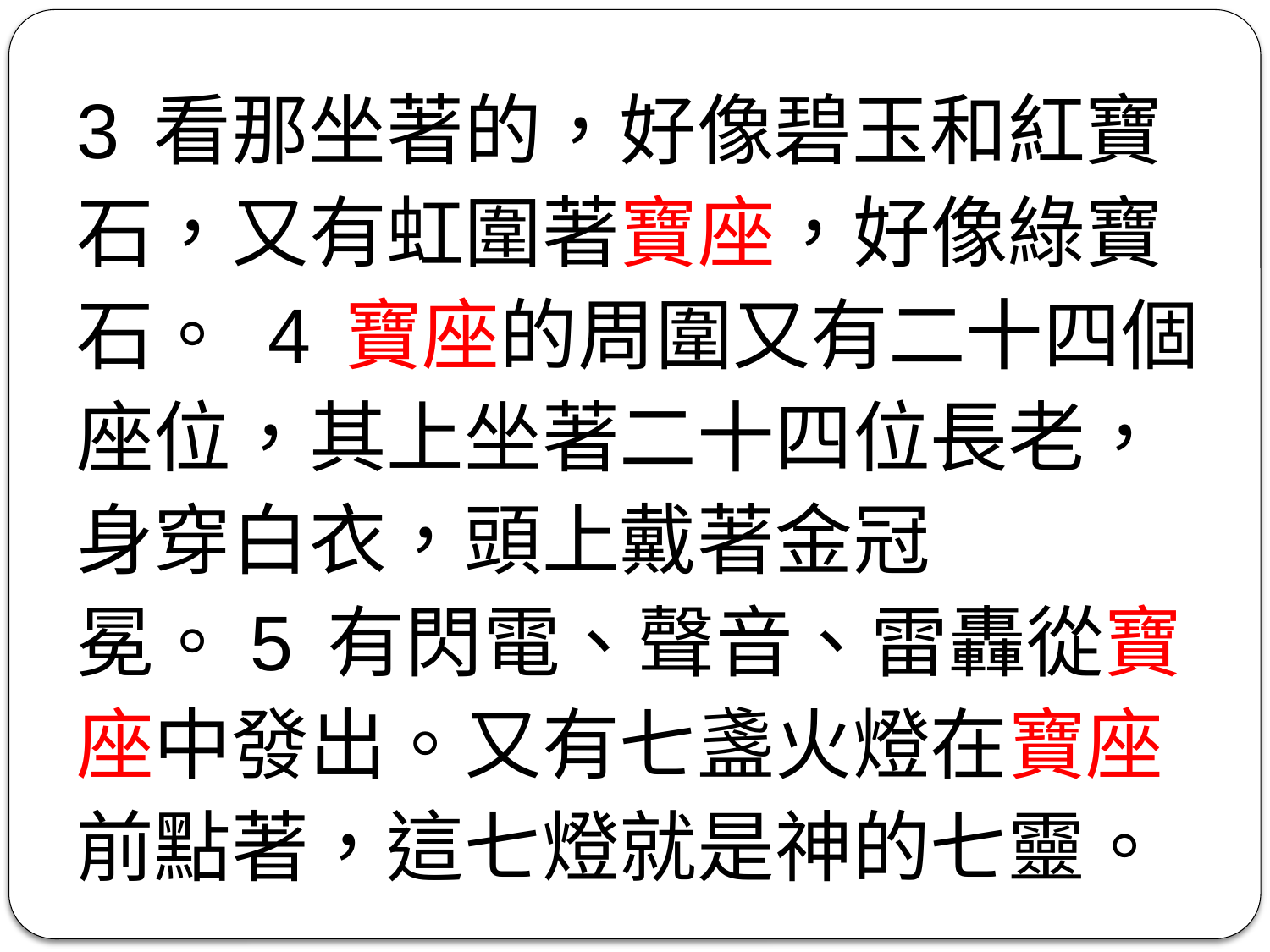

3 看那坐著的，好像碧玉和紅寶石，又有虹圍著寶座，好像綠寶石。 4 寶座的周圍又有二十四個座位，其上坐著二十四位長老，身穿白衣，頭上戴著金冠冕。5 有閃電、聲音、雷轟從寶座中發出。又有七盞火燈在寶座前點著，這七燈就是神的七靈。